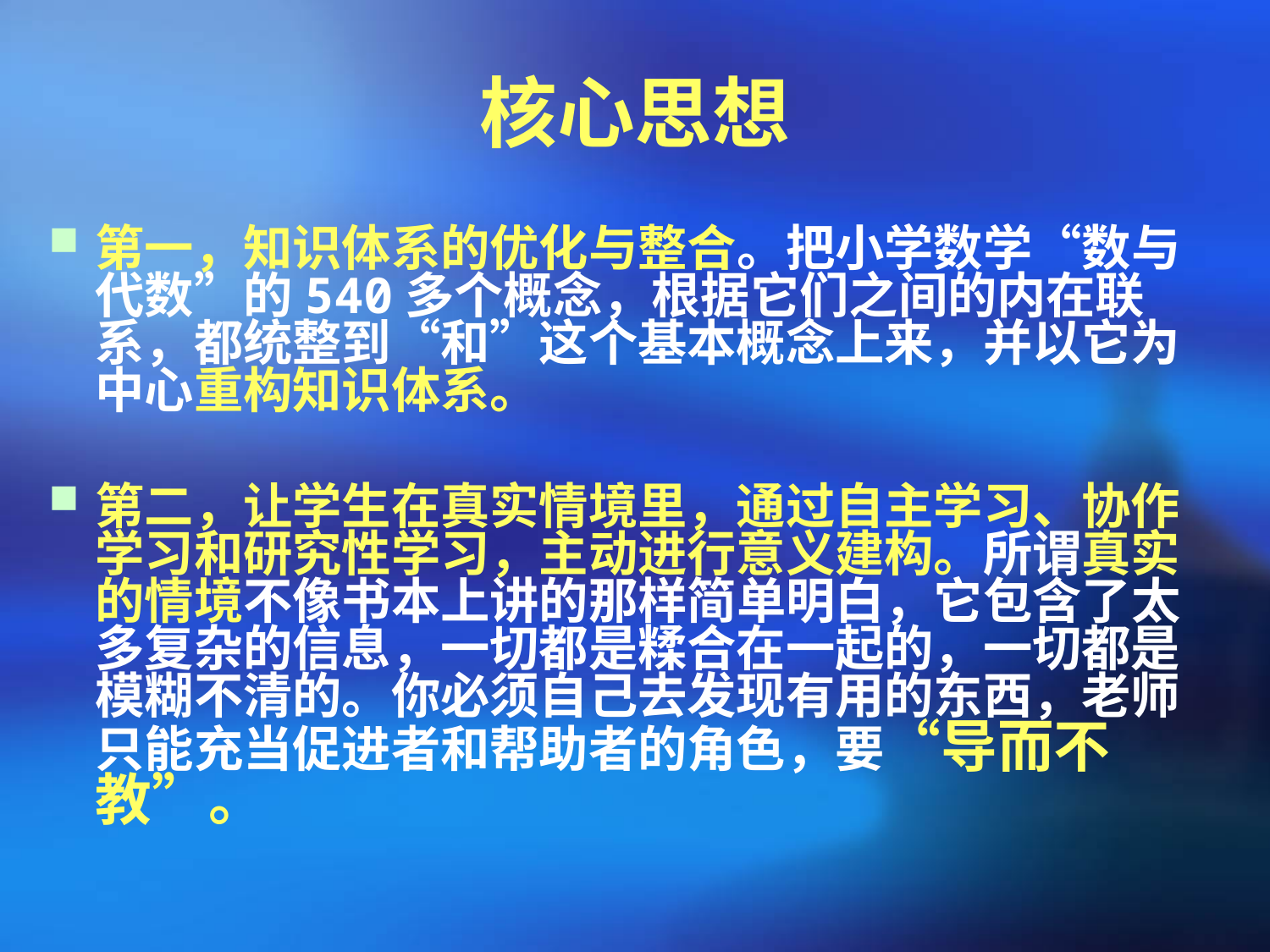

# 核心思想
第一，知识体系的优化与整合。把小学数学“数与代数”的540多个概念，根据它们之间的内在联系，都统整到“和”这个基本概念上来，并以它为中心重构知识体系。

第二，让学生在真实情境里，通过自主学习、协作学习和研究性学习，主动进行意义建构。所谓真实的情境不像书本上讲的那样简单明白，它包含了太多复杂的信息，一切都是糅合在一起的，一切都是模糊不清的。你必须自己去发现有用的东西，老师只能充当促进者和帮助者的角色，要“导而不教”。